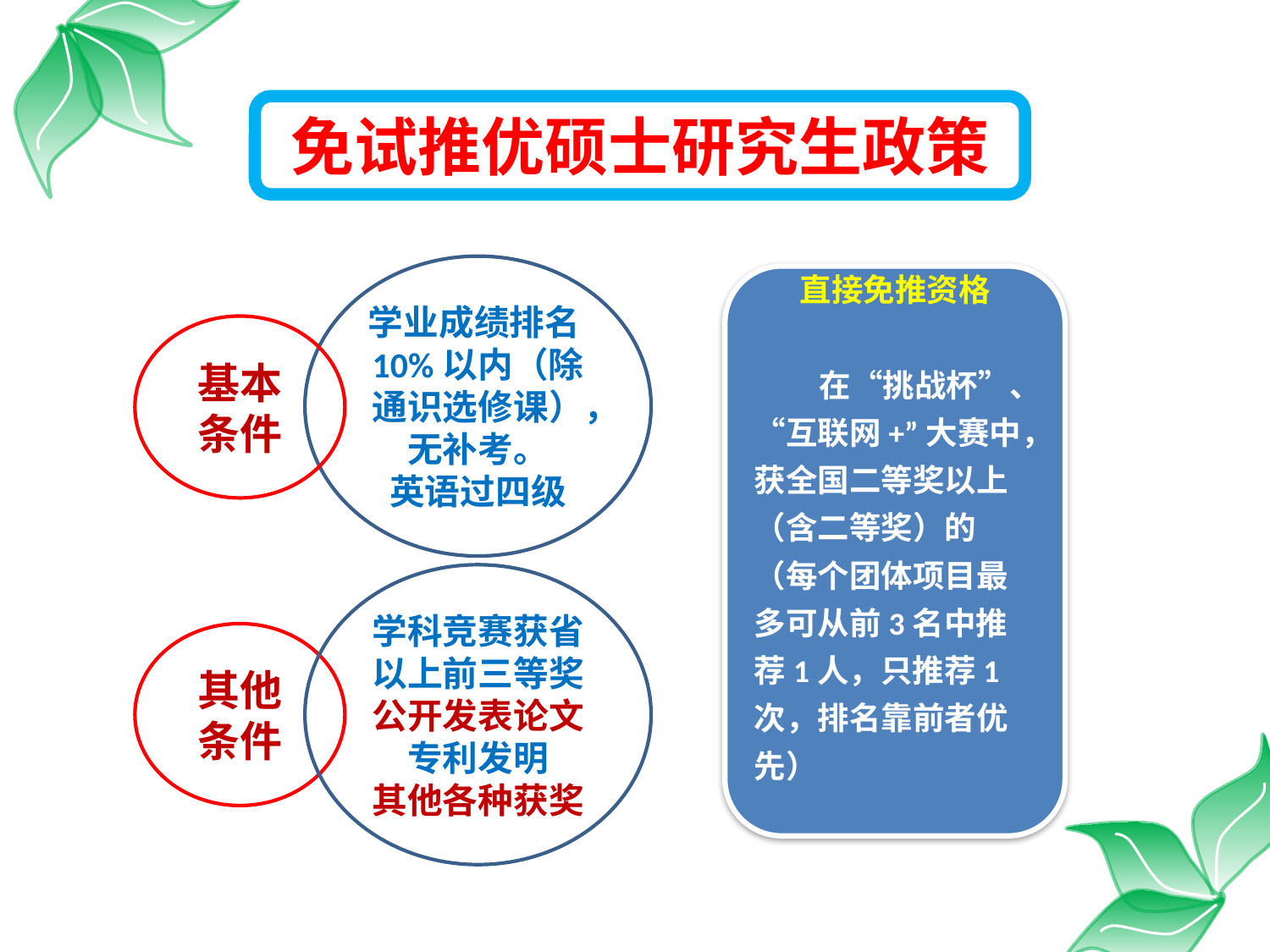

免试推优硕士研究生政策
学业成绩排名10%以内（除通识选修课），无补考。
英语过四级
直接免推资格

        在“挑战杯”、“互联网+”大赛中，获全国二等奖以上（含二等奖）的（每个团体项目最多可从前3名中推荐1人，只推荐1次，排名靠前者优先）

基本
条件
学科竞赛获省以上前三等奖
公开发表论文
专利发明
其他各种获奖
其他条件